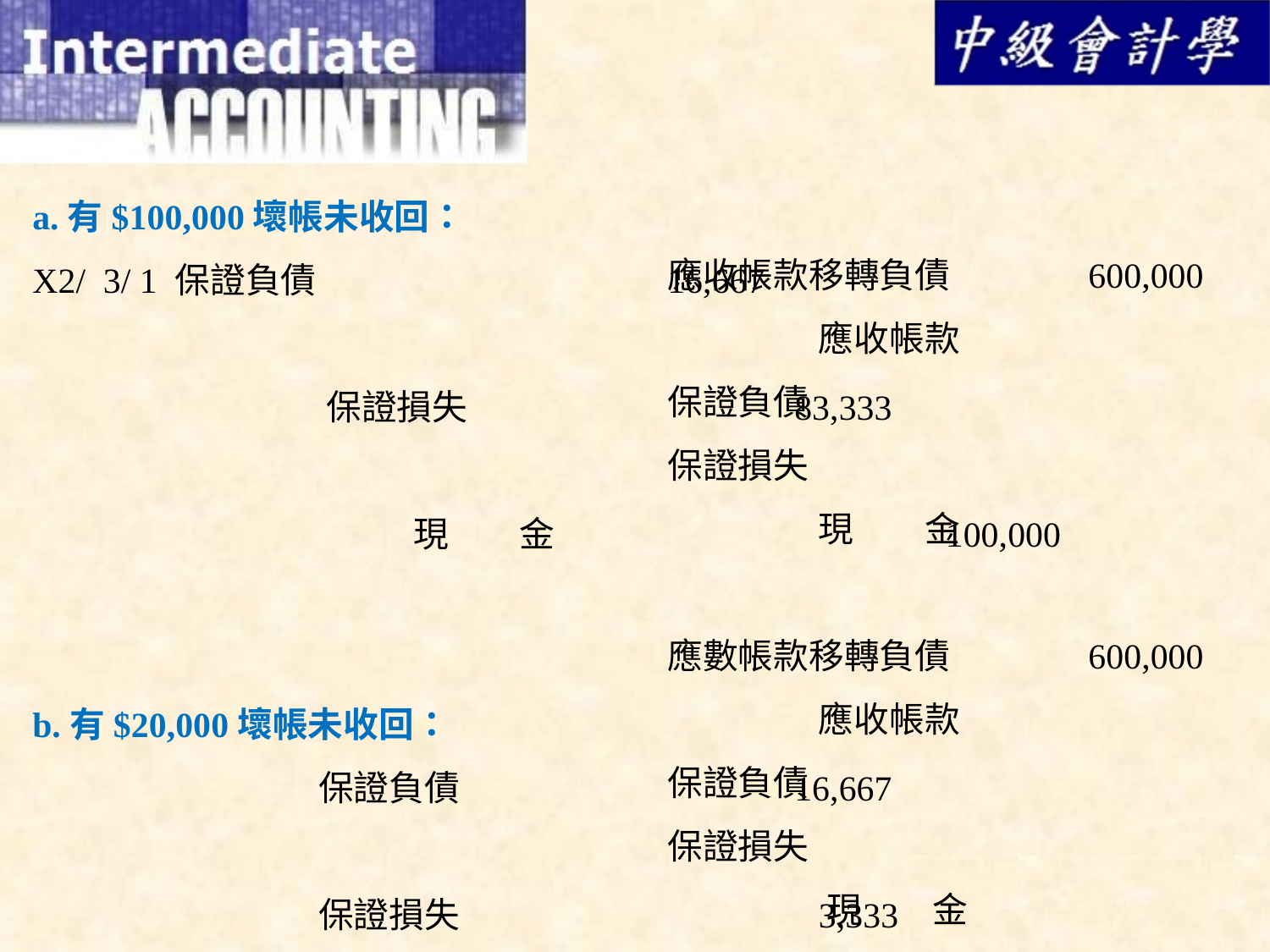

應收帳款移轉負債	    600,000
	  應收帳款					600,000
保證負債					16,667
保證損失					83,333
	  現　　金					100,000

應數帳款移轉負債	    600,000
	  應收帳款					600,000
保證負債					16,667
保證損失					  3,333
	   現　　金					  20,000

a.有$100,000壞帳未收回：
X2/  3/ 1 保證負債			16,667
		    保證損失			83,333
	　　		現　　金			  100,000

b.有$20,000壞帳未收回：
		   保證負債			16,667
		   保證損失			  3,333
	　　		現　　金			    20,000